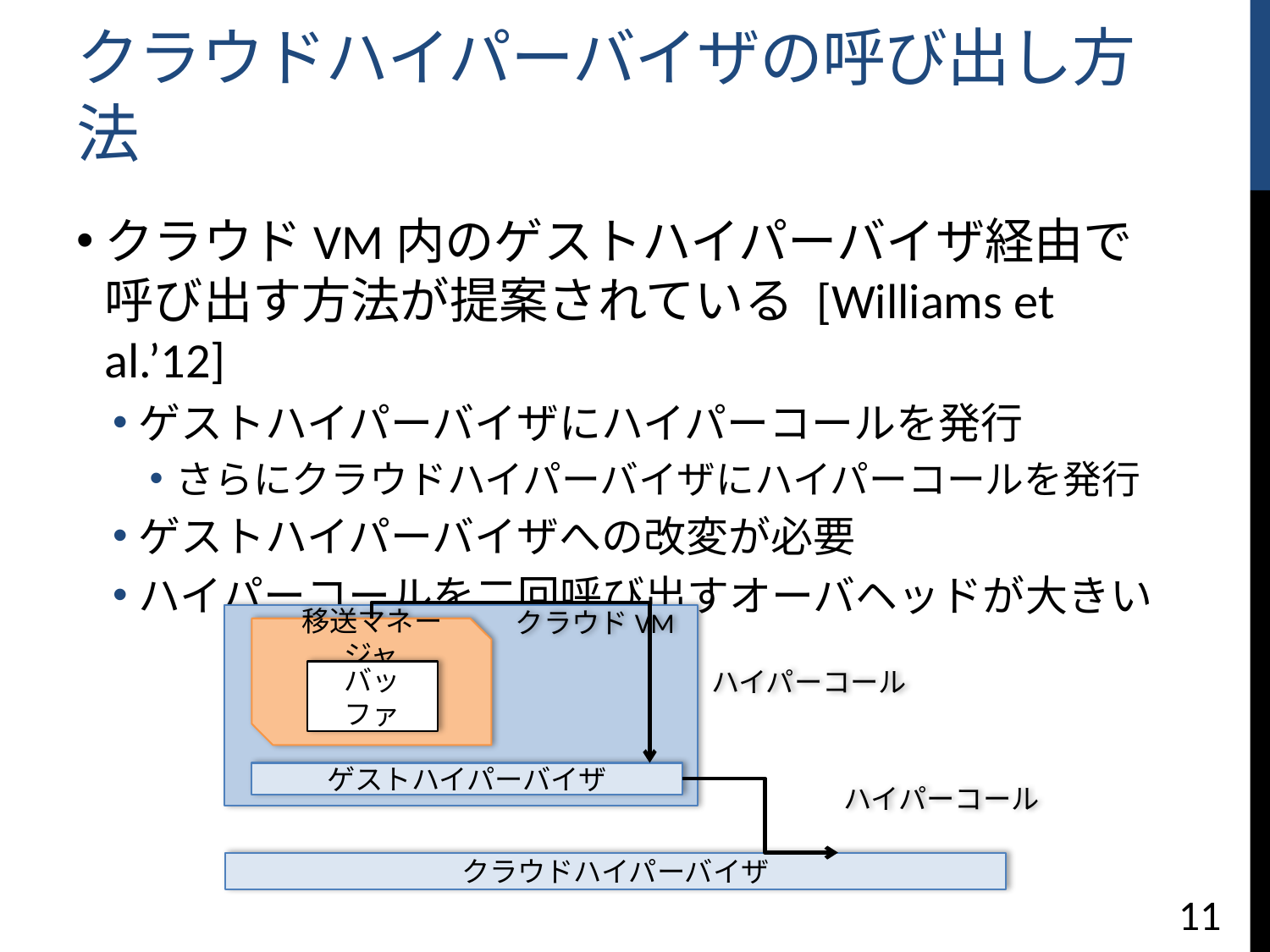

# クラウドハイパーバイザの呼び出し方法
クラウドVM内のゲストハイパーバイザ経由で呼び出す方法が提案されている [Williams et al.’12]
ゲストハイパーバイザにハイパーコールを発行
さらにクラウドハイパーバイザにハイパーコールを発行
ゲストハイパーバイザへの改変が必要
ハイパーコールを二回呼び出すオーバヘッドが大きい

クラウドVM

移送マネージャ

バッファ
ゲストハイパーバイザ
ハイパーコール
ハイパーコール
クラウドハイパーバイザ
11